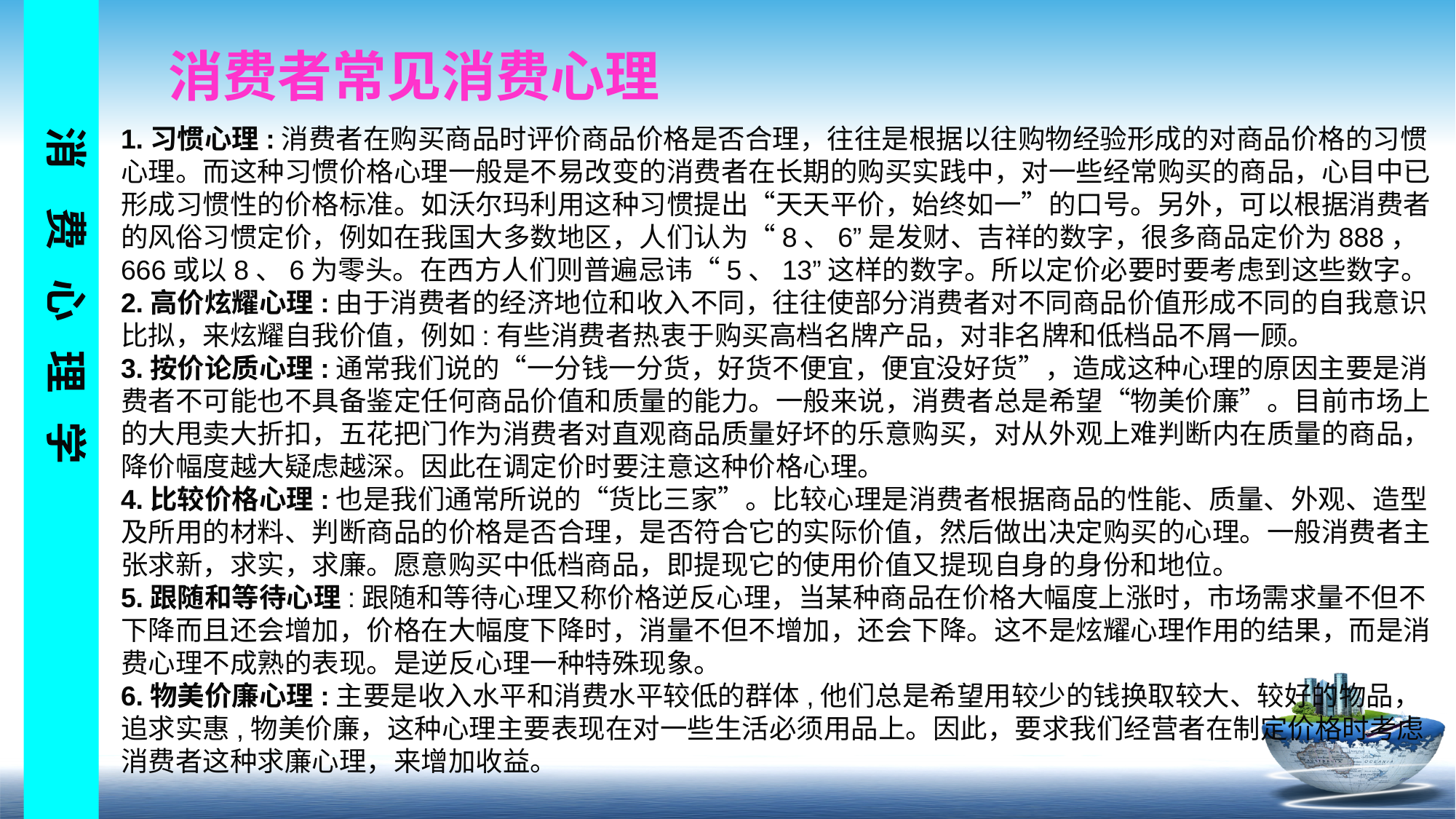

消费者常见消费心理
1.习惯心理:消费者在购买商品时评价商品价格是否合理，往往是根据以往购物经验形成的对商品价格的习惯心理。而这种习惯价格心理一般是不易改变的消费者在长期的购买实践中，对一些经常购买的商品，心目中已形成习惯性的价格标准。如沃尔玛利用这种习惯提出“天天平价，始终如一”的口号。另外，可以根据消费者的风俗习惯定价，例如在我国大多数地区，人们认为“8、6”是发财、吉祥的数字，很多商品定价为888，666或以8、6为零头。在西方人们则普遍忌讳“5、13”这样的数字。所以定价必要时要考虑到这些数字。
2.高价炫耀心理:由于消费者的经济地位和收入不同，往往使部分消费者对不同商品价值形成不同的自我意识比拟，来炫耀自我价值，例如:有些消费者热衷于购买高档名牌产品，对非名牌和低档品不屑一顾。
3.按价论质心理:通常我们说的“一分钱一分货，好货不便宜，便宜没好货”，造成这种心理的原因主要是消费者不可能也不具备鉴定任何商品价值和质量的能力。一般来说，消费者总是希望“物美价廉”。目前市场上的大甩卖大折扣，五花把门作为消费者对直观商品质量好坏的乐意购买，对从外观上难判断内在质量的商品，降价幅度越大疑虑越深。因此在调定价时要注意这种价格心理。
4.比较价格心理:也是我们通常所说的“货比三家”。比较心理是消费者根据商品的性能、质量、外观、造型及所用的材料、判断商品的价格是否合理，是否符合它的实际价值，然后做出决定购买的心理。一般消费者主张求新，求实，求廉。愿意购买中低档商品，即提现它的使用价值又提现自身的身份和地位。
5.跟随和等待心理:跟随和等待心理又称价格逆反心理，当某种商品在价格大幅度上涨时，市场需求量不但不下降而且还会增加，价格在大幅度下降时，消量不但不增加，还会下降。这不是炫耀心理作用的结果，而是消费心理不成熟的表现。是逆反心理一种特殊现象。
6.物美价廉心理:主要是收入水平和消费水平较低的群体,他们总是希望用较少的钱换取较大、较好的物品，追求实惠,物美价廉，这种心理主要表现在对一些生活必须用品上。因此，要求我们经营者在制定价格时考虑消费者这种求廉心理，来增加收益。